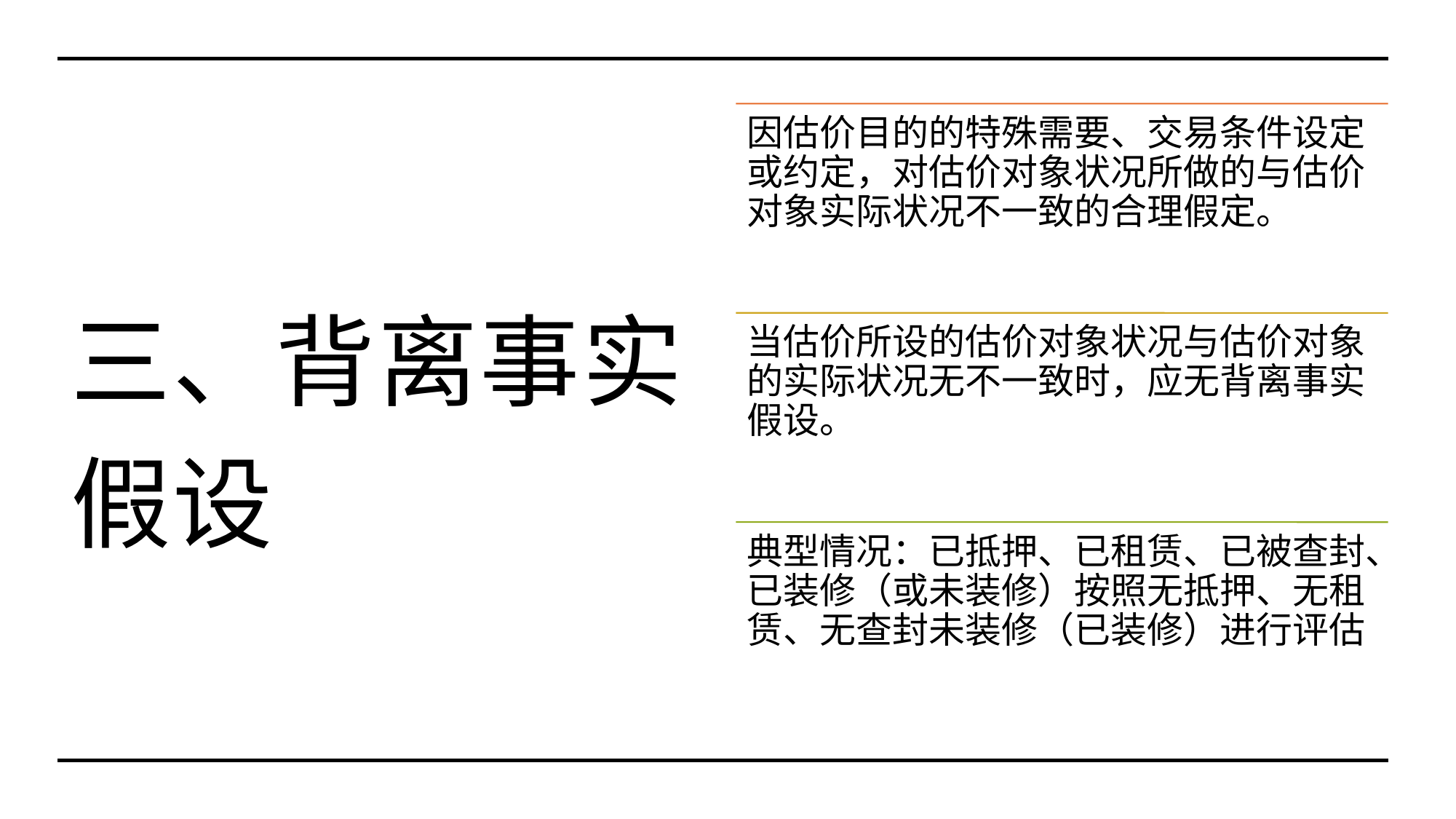

因估价目的的特殊需要、交易条件设定或约定，对估价对象状况所做的与估价对象实际状况不一致的合理假定。
当估价所设的估价对象状况与估价对象的实际状况无不一致时，应无背离事实假设。
典型情况：已抵押、已租赁、已被查封、已装修（或未装修）按照无抵押、无租赁、无查封未装修（已装修）进行评估
# 三、背离事实假设